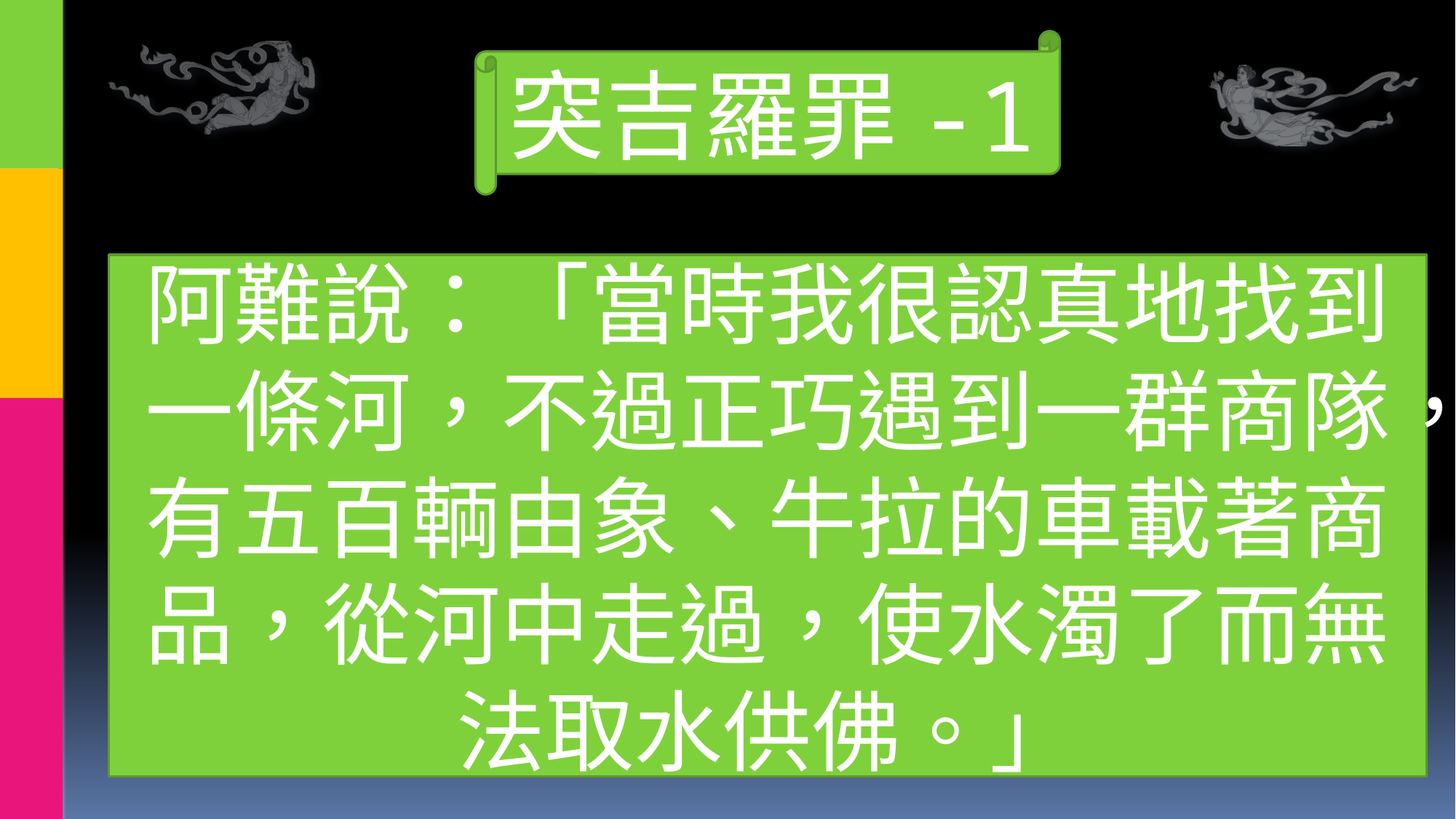

突吉羅罪-1
阿難說：「當時我很認真地找到一條河，不過正巧遇到一群商隊，有五百輌由象、牛拉的車載著商品，從河中走過，使水濁了而無法取水供佛。」